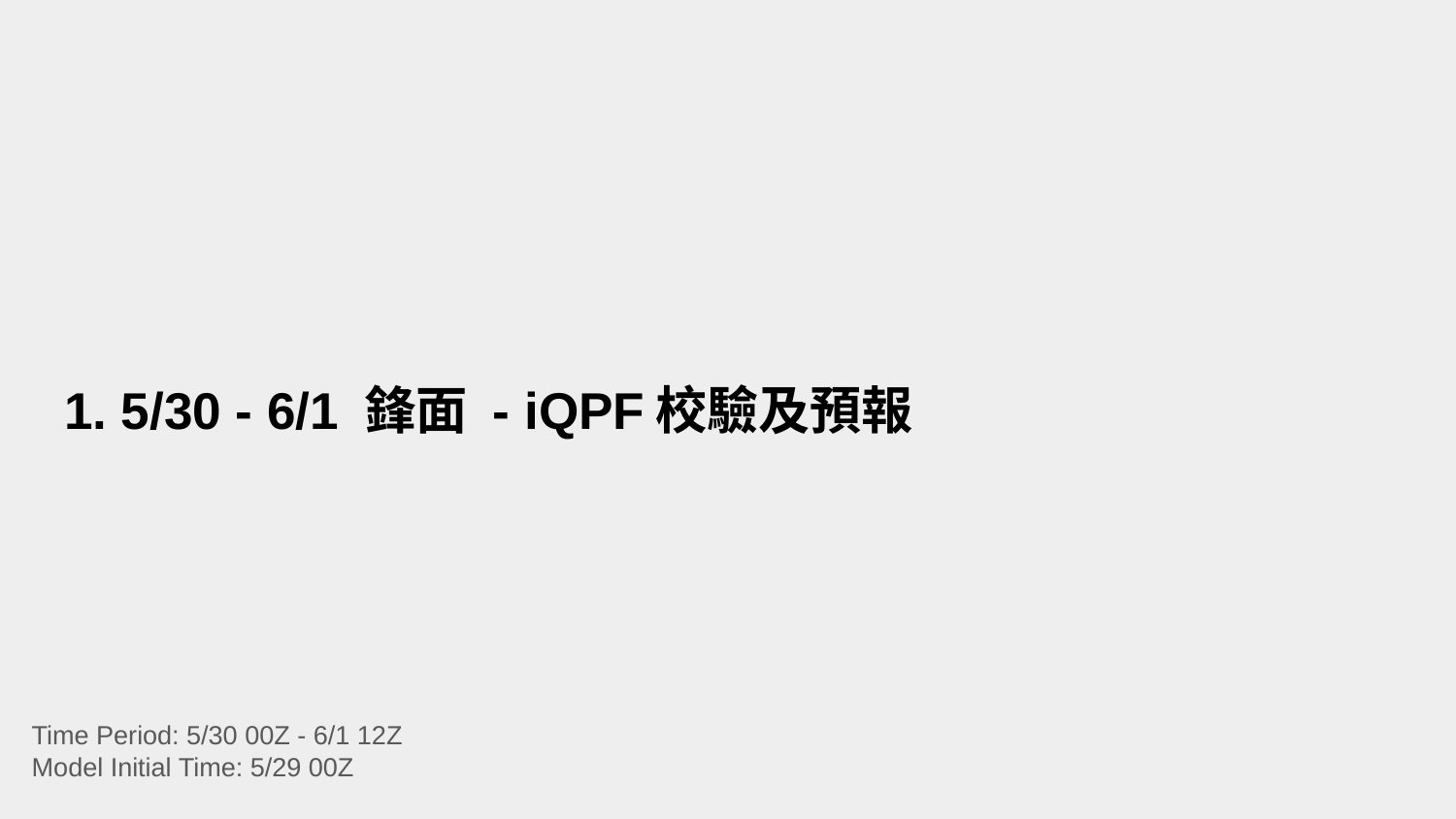

# 1. 5/30 - 6/1 鋒面 - iQPF校驗及預報

Time Period: 5/30 00Z - 6/1 12Z
Model Initial Time: 5/29 00Z